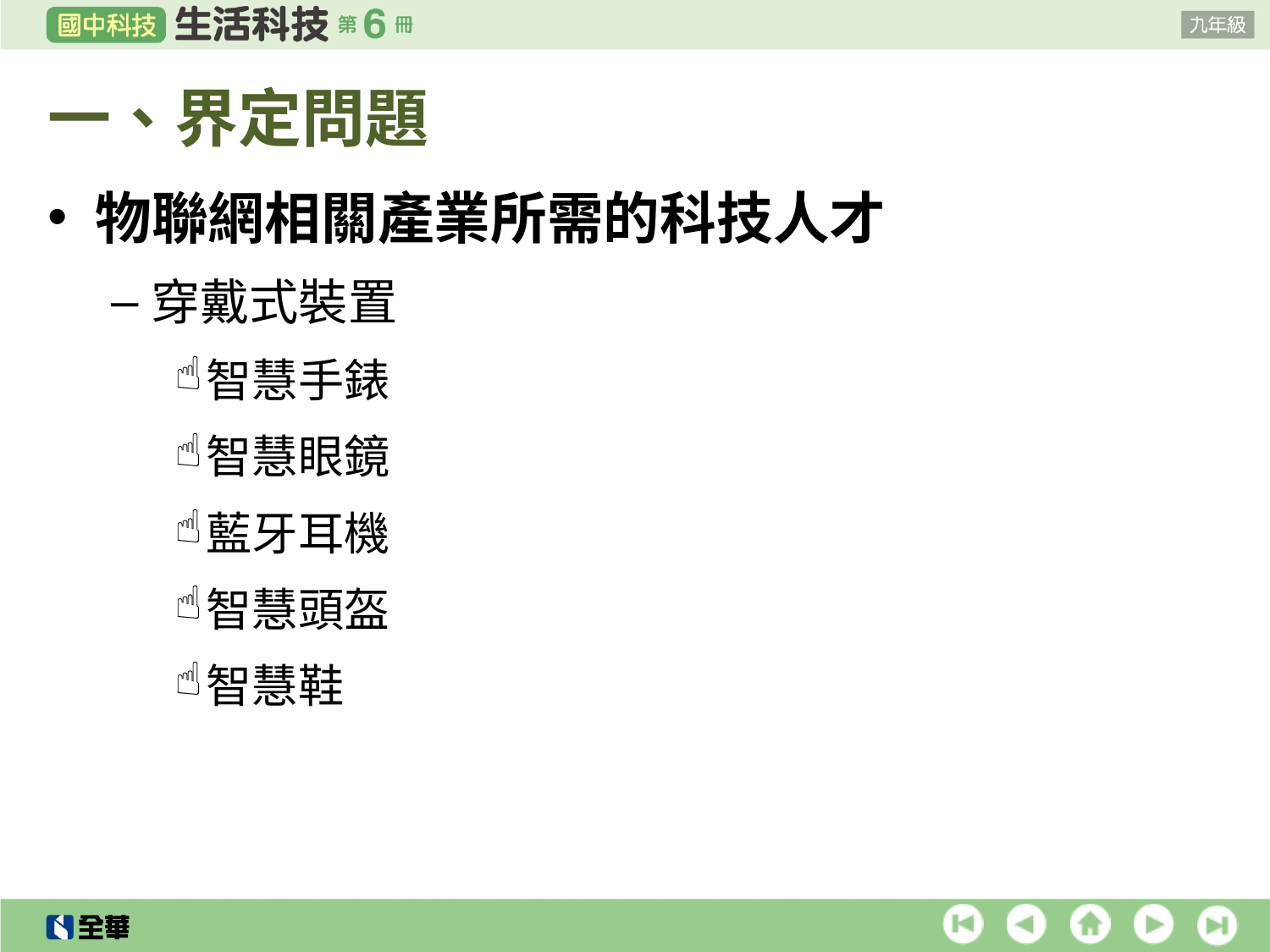

# 一、界定問題
物聯網相關產業所需的科技人才
穿戴式裝置
智慧手錶
智慧眼鏡
藍牙耳機
智慧頭盔
智慧鞋